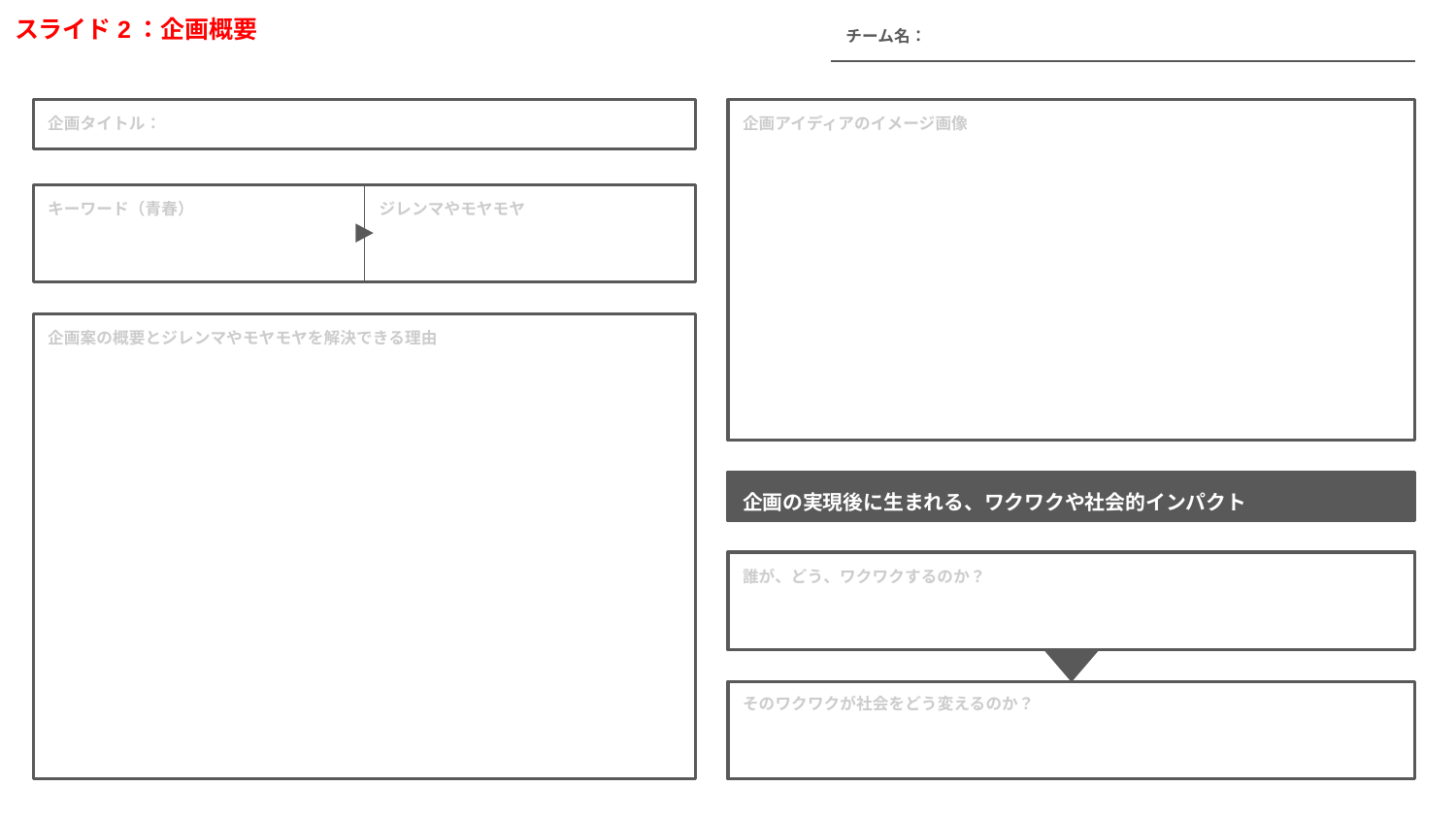

スライド2：企画概要
チーム名：

企画タイトル：

企画アイディアのイメージ画像

キーワード（青春）
ジレンマやモヤモヤ
企画案の概要とジレンマやモヤモヤを解決できる理由

企画の実現後に生まれる、ワクワクや社会的インパクト

誰が、どう、ワクワクするのか？

そのワクワクが社会をどう変えるのか？